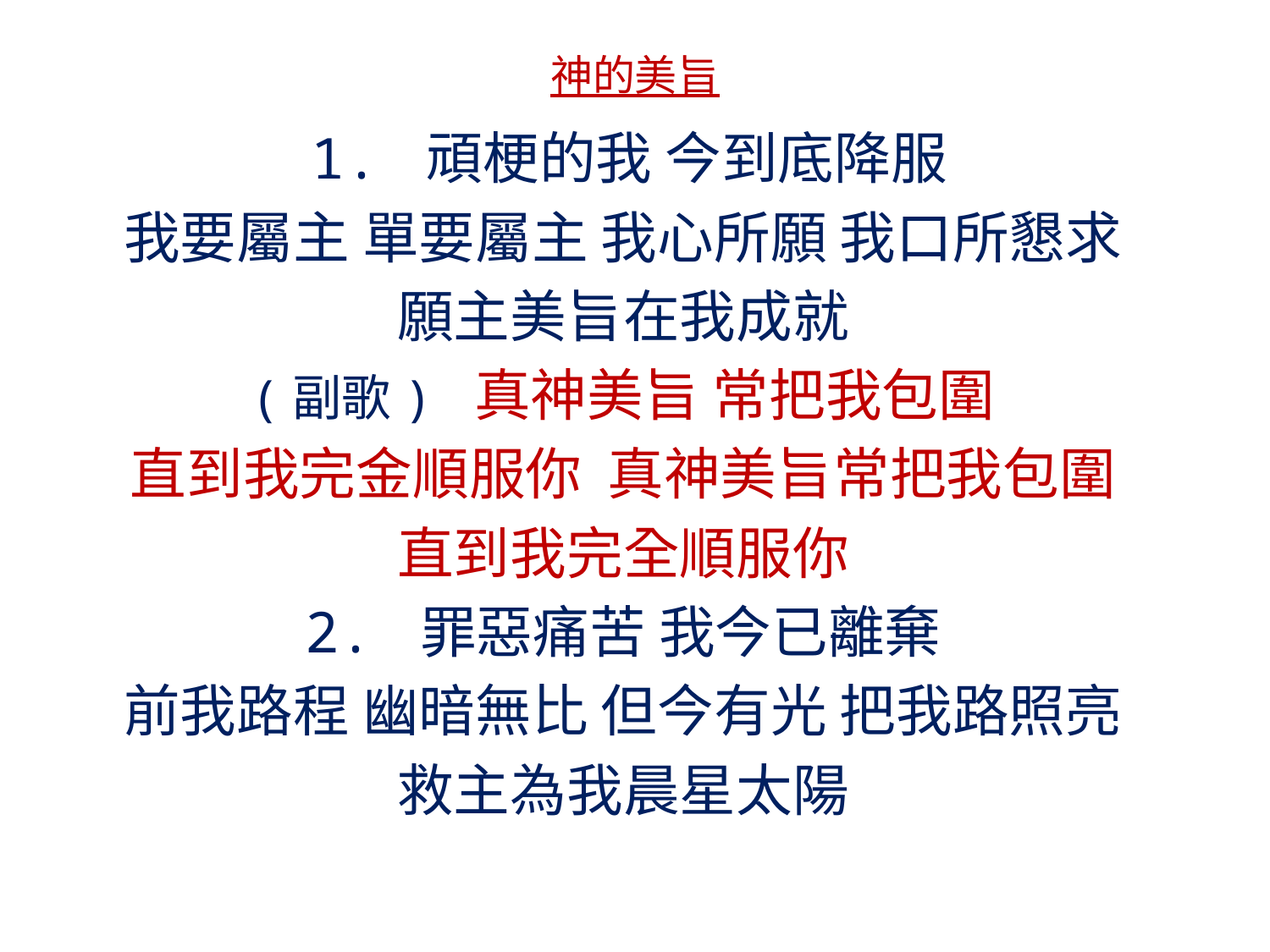

# 神的美旨
1. 頑梗的我 今到底降服
我要屬主 單要屬主 我心所願 我口所懇求
願主美旨在我成就
(副歌) 真神美旨 常把我包圍
直到我完金順服你  真神美旨常把我包圍
直到我完全順服你
2. 罪惡痛苦 我今已離棄
前我路程 幽暗無比 但今有光 把我路照亮
救主為我晨星太陽